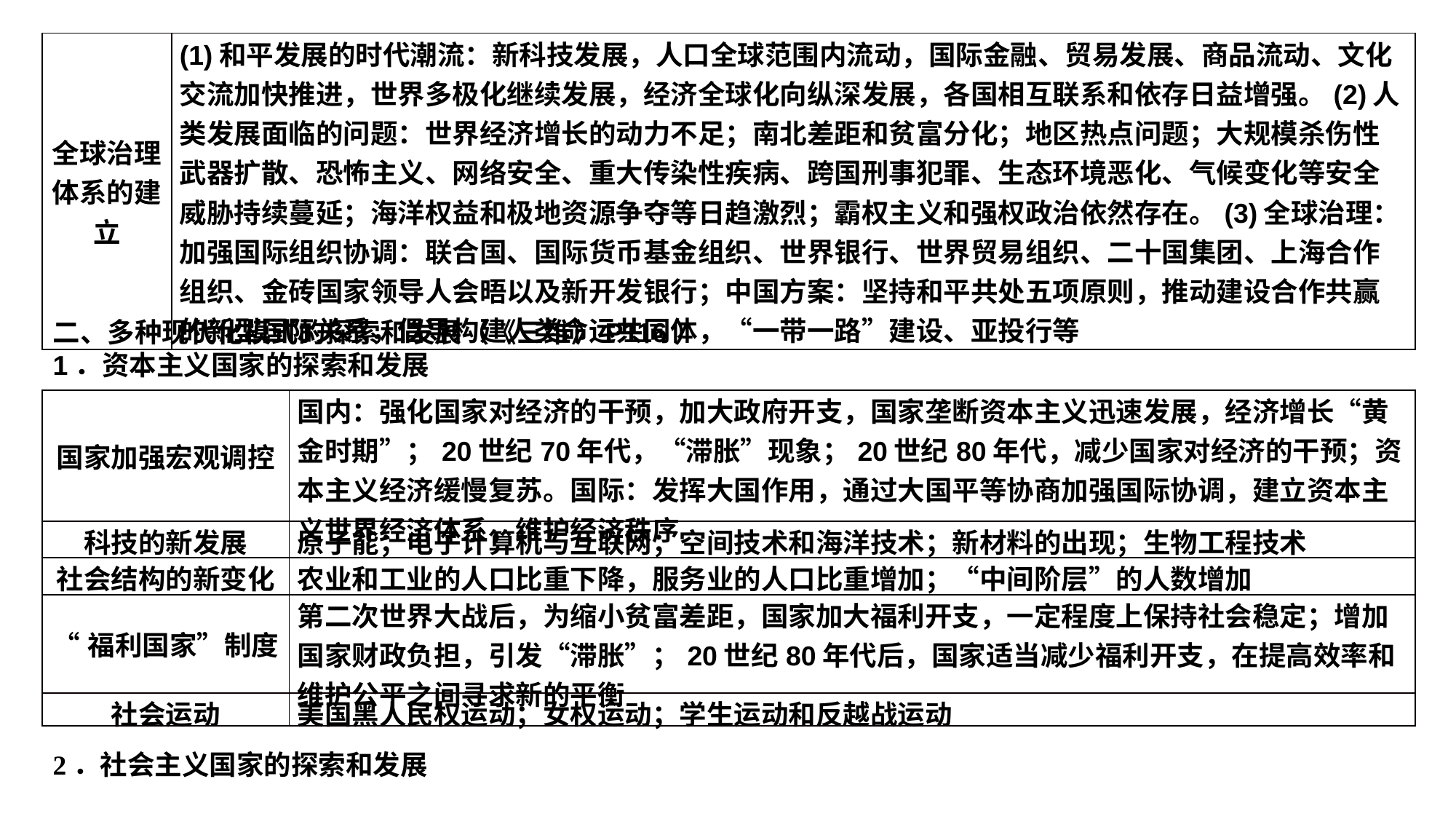

| 全球治理体系的建立 | (1)和平发展的时代潮流：新科技发展，人口全球范围内流动，国际金融、贸易发展、商品流动、文化交流加快推进，世界多极化继续发展，经济全球化向纵深发展，各国相互联系和依存日益增强。(2)人类发展面临的问题：世界经济增长的动力不足；南北差距和贫富分化；地区热点问题；大规模杀伤性武器扩散、恐怖主义、网络安全、重大传染性疾病、跨国刑事犯罪、生态环境恶化、气候变化等安全威胁持续蔓延；海洋权益和极地资源争夺等日趋激烈；霸权主义和强权政治依然存在。(3)全球治理：加强国际组织协调：联合国、国际货币基金组织、世界银行、世界贸易组织、二十国集团、上海合作组织、金砖国家领导人会晤以及新开发银行；中国方案：坚持和平共处五项原则，推动建设合作共赢的新型国际关系，倡导构建人类命运共同体，“一带一路”建设、亚投行等 |
| --- | --- |
二、多种现代化模式的探索和发展（《三维》P116）1．资本主义国家的探索和发展
| 国家加强宏观调控 | 国内：强化国家对经济的干预，加大政府开支，国家垄断资本主义迅速发展，经济增长“黄金时期”；20世纪70年代，“滞胀”现象；20世纪80年代，减少国家对经济的干预；资本主义经济缓慢复苏。国际：发挥大国作用，通过大国平等协商加强国际协调，建立资本主义世界经济体系，维护经济秩序 |
| --- | --- |
| 科技的新发展 | 原子能；电子计算机与互联网；空间技术和海洋技术；新材料的出现；生物工程技术 |
| 社会结构的新变化 | 农业和工业的人口比重下降，服务业的人口比重增加；“中间阶层”的人数增加 |
| “福利国家”制度 | 第二次世界大战后，为缩小贫富差距，国家加大福利开支，一定程度上保持社会稳定；增加国家财政负担，引发“滞胀”；20世纪80年代后，国家适当减少福利开支，在提高效率和维护公平之间寻求新的平衡 |
| 社会运动 | 美国黑人民权运动；女权运动；学生运动和反越战运动 |
2．社会主义国家的探索和发展